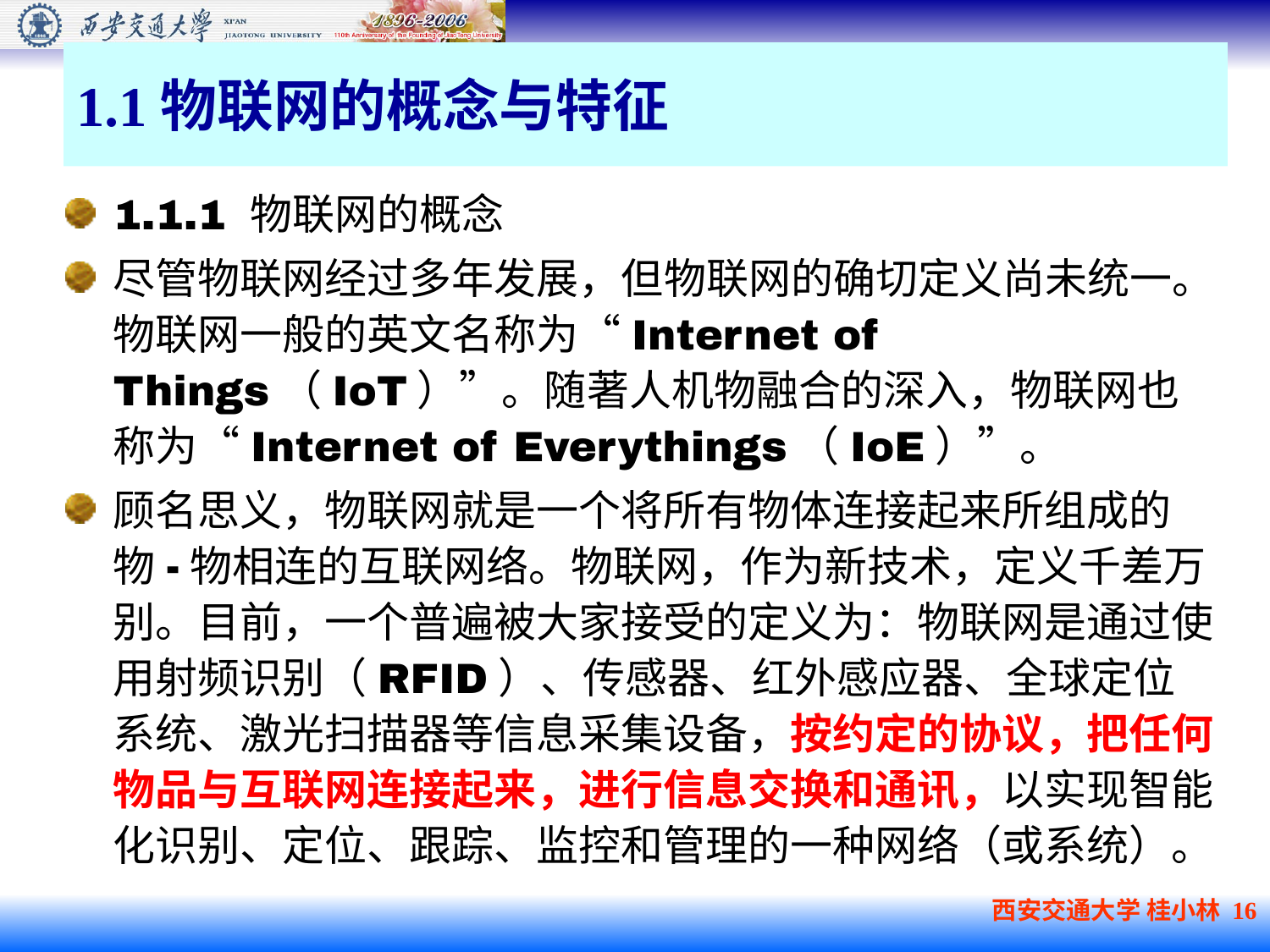

# 1.1物联网的概念与特征
1.1.1 物联网的概念
尽管物联网经过多年发展，但物联网的确切定义尚未统一。物联网一般的英文名称为“Internet of Things（IoT）”。随著人机物融合的深入，物联网也称为“Internet of Everythings（IoE）”。
顾名思义，物联网就是一个将所有物体连接起来所组成的物-物相连的互联网络。物联网，作为新技术，定义千差万别。目前，一个普遍被大家接受的定义为：物联网是通过使用射频识别（RFID）、传感器、红外感应器、全球定位系统、激光扫描器等信息采集设备，按约定的协议，把任何物品与互联网连接起来，进行信息交换和通讯，以实现智能化识别、定位、跟踪、监控和管理的一种网络（或系统）。

西安交通大学 桂小林 16